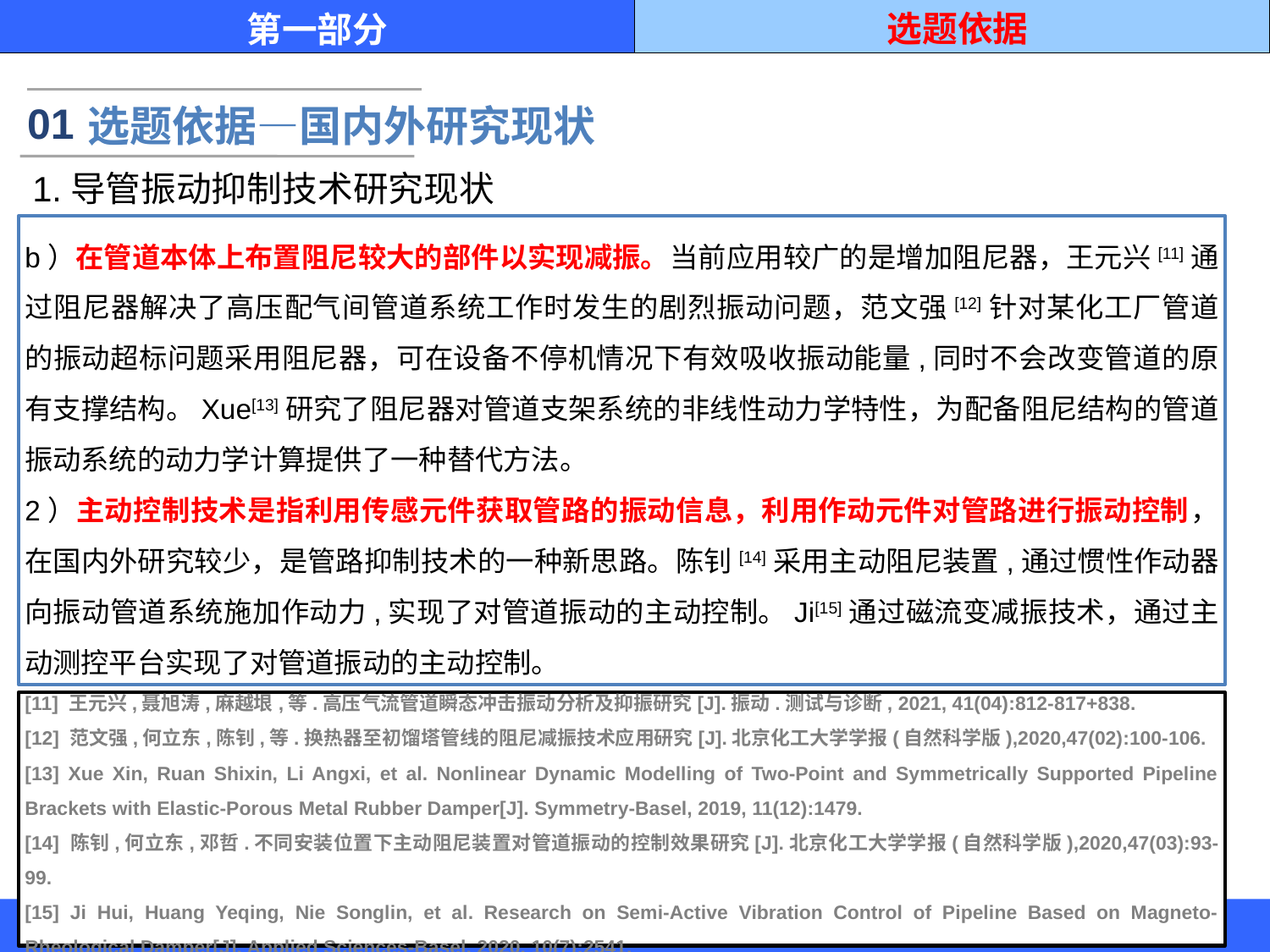

选题依据
第一部分
01
选题依据—国内外研究现状
1.导管振动抑制技术研究现状
b）在管道本体上布置阻尼较大的部件以实现减振。当前应用较广的是增加阻尼器，王元兴[11]通过阻尼器解决了高压配气间管道系统工作时发生的剧烈振动问题，范文强[12]针对某化工厂管道的振动超标问题采用阻尼器，可在设备不停机情况下有效吸收振动能量,同时不会改变管道的原有支撑结构。Xue[13]研究了阻尼器对管道支架系统的非线性动力学特性，为配备阻尼结构的管道振动系统的动力学计算提供了一种替代方法。
2）主动控制技术是指利用传感元件获取管路的振动信息，利用作动元件对管路进行振动控制，在国内外研究较少，是管路抑制技术的一种新思路。陈钊[14]采用主动阻尼装置,通过惯性作动器向振动管道系统施加作动力,实现了对管道振动的主动控制。Ji[15]通过磁流变减振技术，通过主动测控平台实现了对管道振动的主动控制。
[11] 王元兴,聂旭涛,麻越垠,等.高压气流管道瞬态冲击振动分析及抑振研究[J].振动.测试与诊断, 2021, 41(04):812-817+838.
[12] 范文强,何立东,陈钊,等.换热器至初馏塔管线的阻尼减振技术应用研究[J].北京化工大学学报(自然科学版),2020,47(02):100-106.
[13] Xue Xin, Ruan Shixin, Li Angxi, et al. Nonlinear Dynamic Modelling of Two-Point and Symmetrically Supported Pipeline Brackets with Elastic-Porous Metal Rubber Damper[J]. Symmetry-Basel, 2019, 11(12):1479.
[14] 陈钊,何立东,邓哲.不同安装位置下主动阻尼装置对管道振动的控制效果研究[J].北京化工大学学报(自然科学版),2020,47(03):93-99.
[15] Ji Hui, Huang Yeqing, Nie Songlin, et al. Research on Semi-Active Vibration Control of Pipeline Based on Magneto-Rheological Damper[J]. Applied Sciences-Basel, 2020, 10(7):2541.
南京航空航天大学智能诊断与专家系统研究室                 http://ides.nuaa.edu.cn